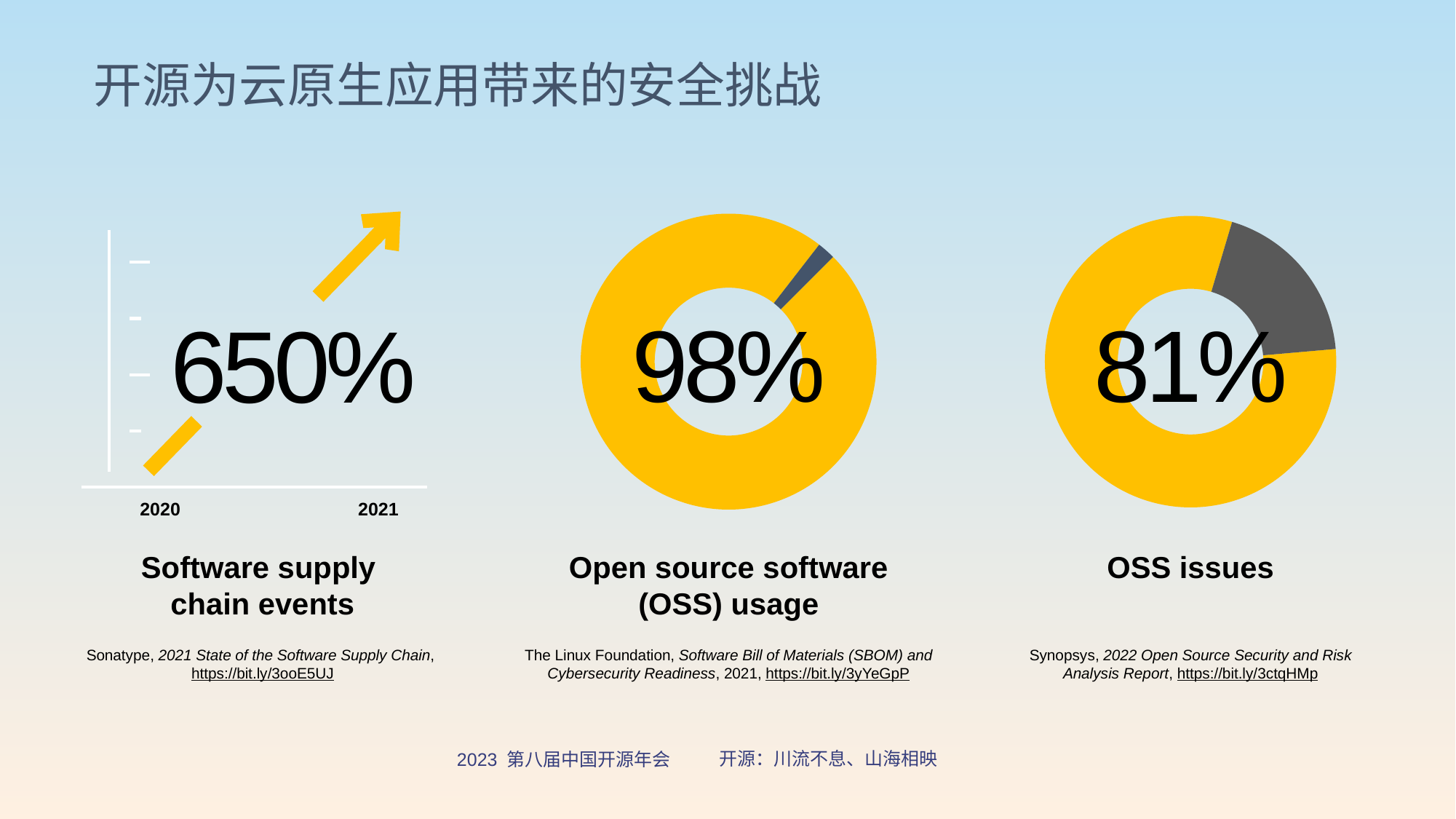

开源为云原生应用带来的安全挑战

### Chart

| Category | Sales |
|---|---|
| 1st Qtr | 98.0 |
| 2nd Qtr | 2.0 |
98%

### Chart

| Category | Sales |
|---|---|
| 1st Qtr | 81.0 |
| 2nd Qtr | 19.0 |
81%

2020
2021
650%
OSS issues
Software supply
chain events
Open source software (OSS) usage
Sonatype, 2021 State of the Software Supply Chain, https://bit.ly/3ooE5UJ
Synopsys, 2022 Open Source Security and Risk Analysis Report, https://bit.ly/3ctqHMp
The Linux Foundation, Software Bill of Materials (SBOM) and Cybersecurity Readiness, 2021, https://bit.ly/3yYeGpP